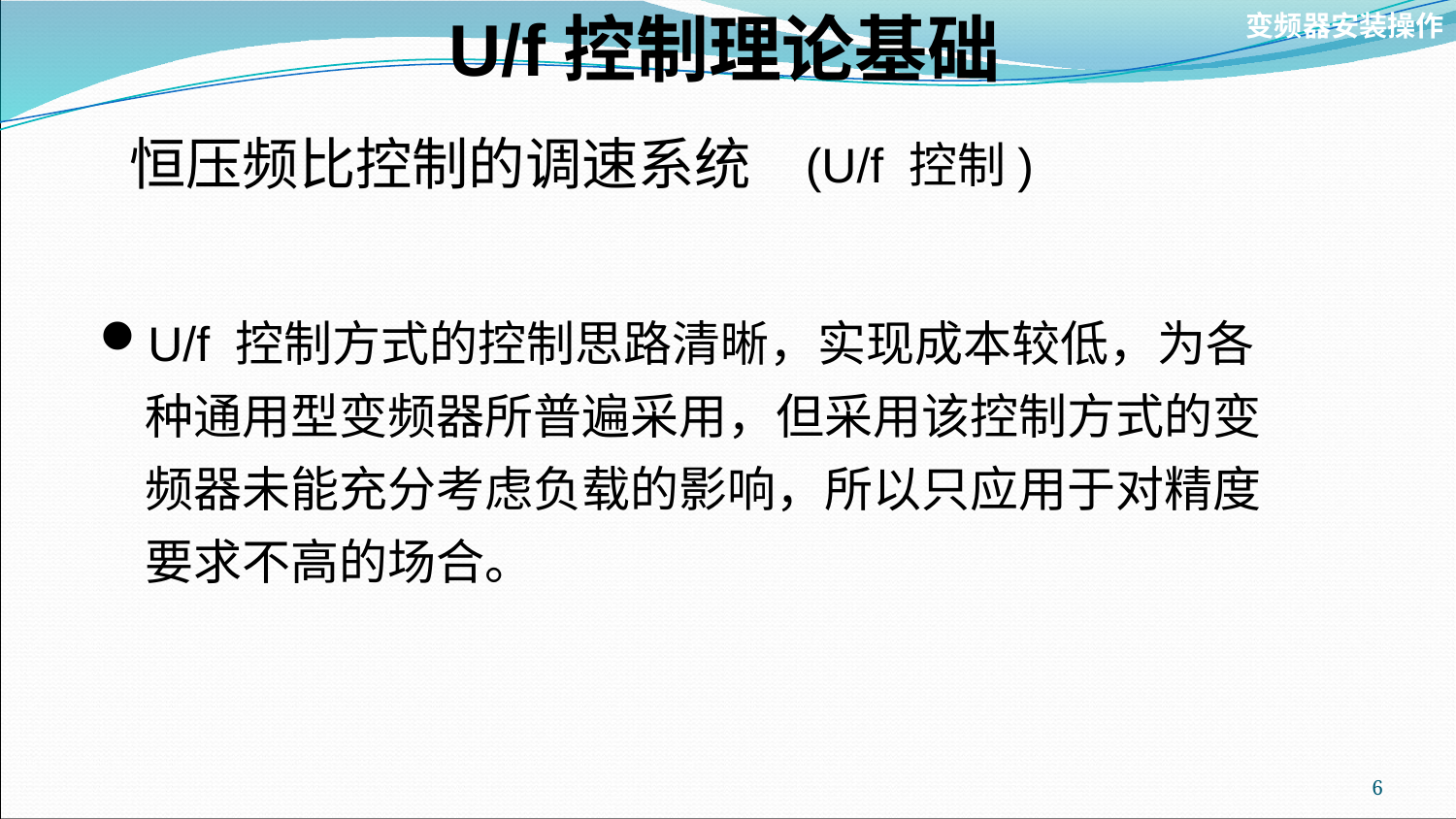

# U/f控制理论基础
变频器安装操作
恒压频比控制的调速系统
(U/f 控制)
U/f 控制方式的控制思路清晰，实现成本较低，为各种通用型变频器所普遍采用，但采用该控制方式的变频器未能充分考虑负载的影响，所以只应用于对精度要求不高的场合。
6